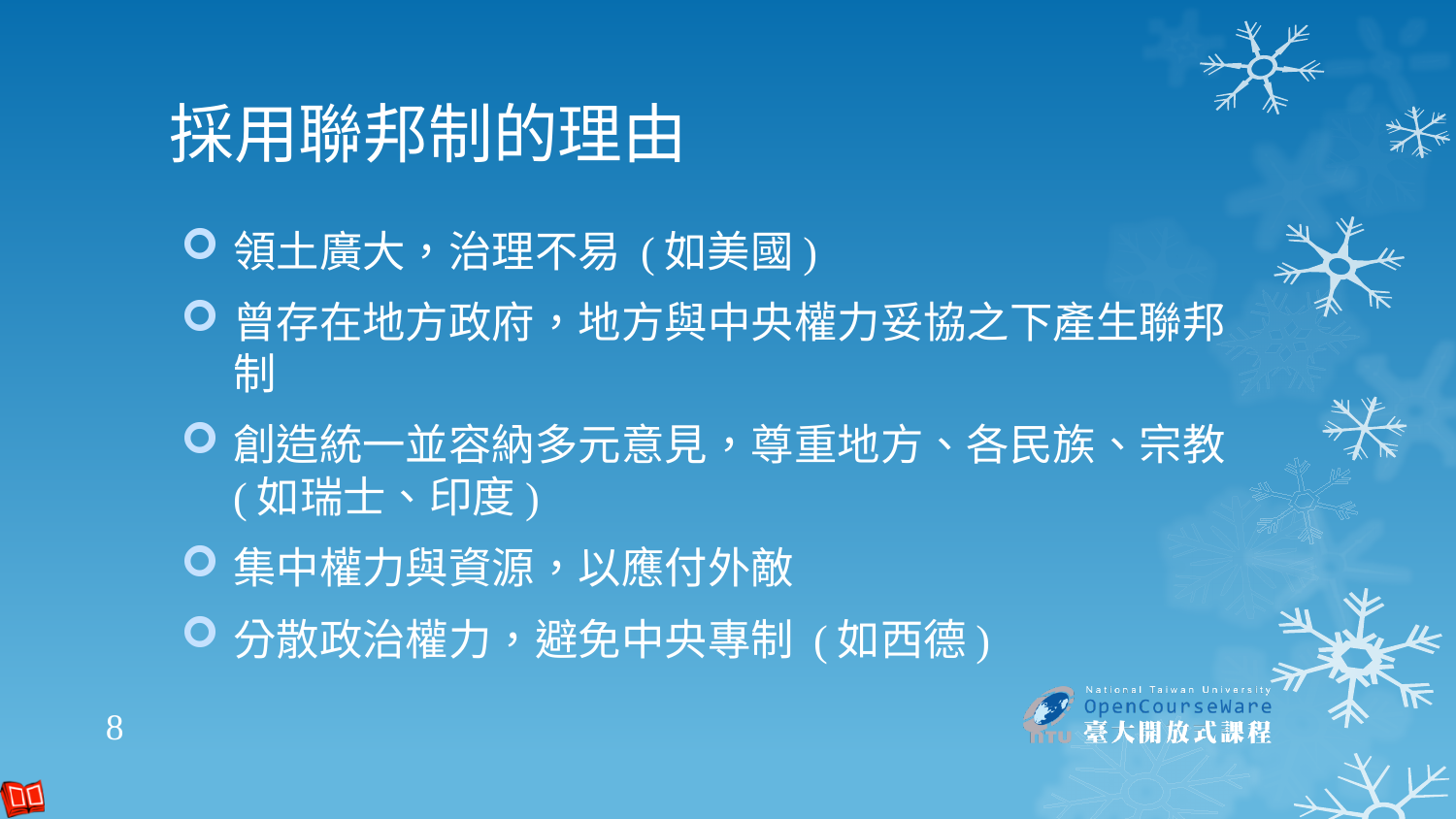

# 採用聯邦制的理由
領土廣大，治理不易 (如美國)
曾存在地方政府，地方與中央權力妥協之下產生聯邦制
創造統一並容納多元意見，尊重地方、各民族、宗教 (如瑞士、印度)
集中權力與資源，以應付外敵
分散政治權力，避免中央專制 (如西德)
8